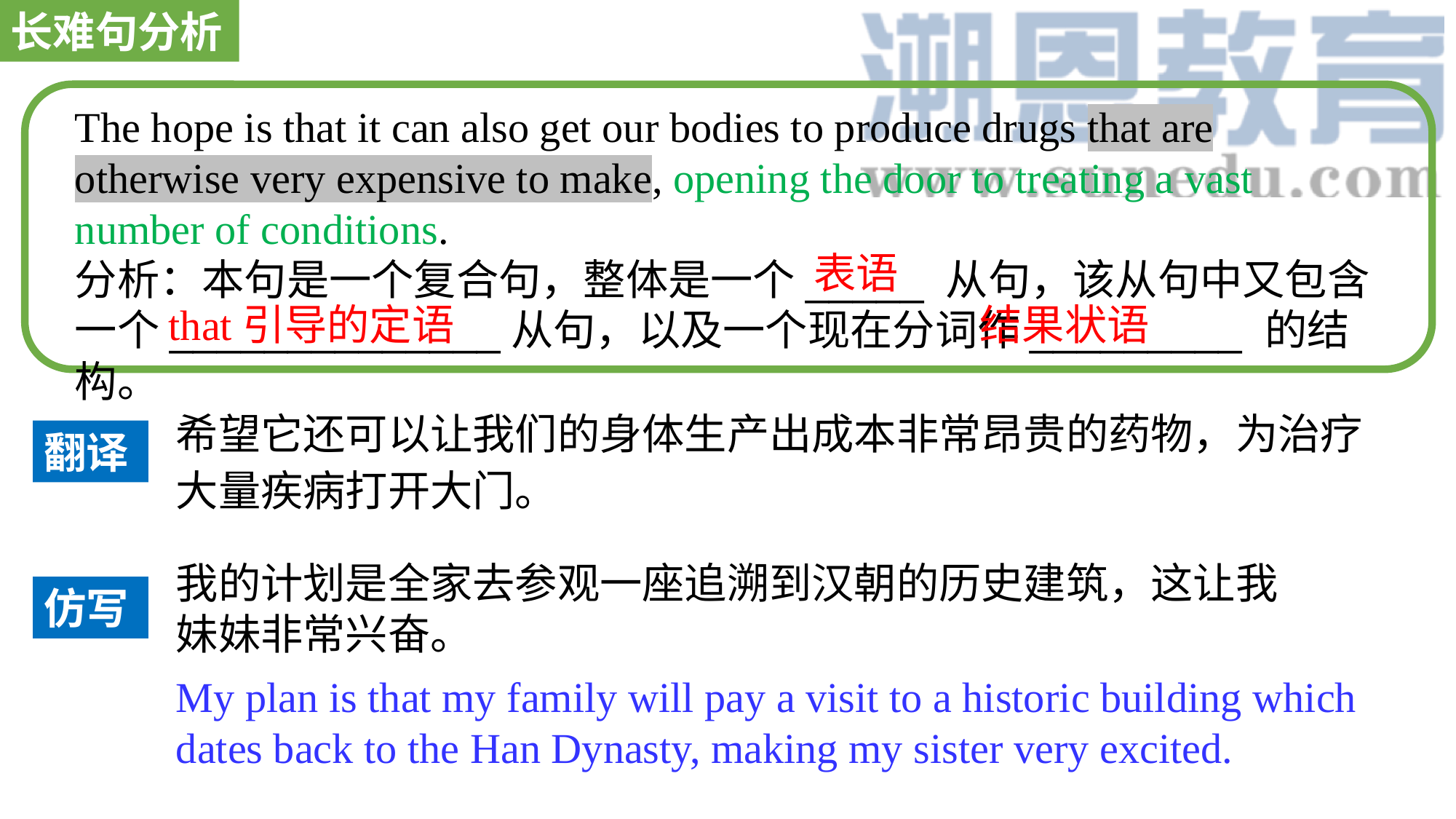

长难句分析

The hope is that it can also get our bodies to produce drugs that are otherwise very expensive to make, opening the door to treating a vast number of conditions.
分析：本句是一个复合句，整体是一个_____ 从句，该从句中又包含一个______________从句，以及一个现在分词作_________ 的结构。
表语
that引导的定语
结果状语
希望它还可以让我们的身体生产出成本非常昂贵的药物，为治疗大量疾病打开大门。
翻译
我的计划是全家去参观一座追溯到汉朝的历史建筑，这让我妹妹非常兴奋。
仿写
My plan is that my family will pay a visit to a historic building which dates back to the Han Dynasty, making my sister very excited.